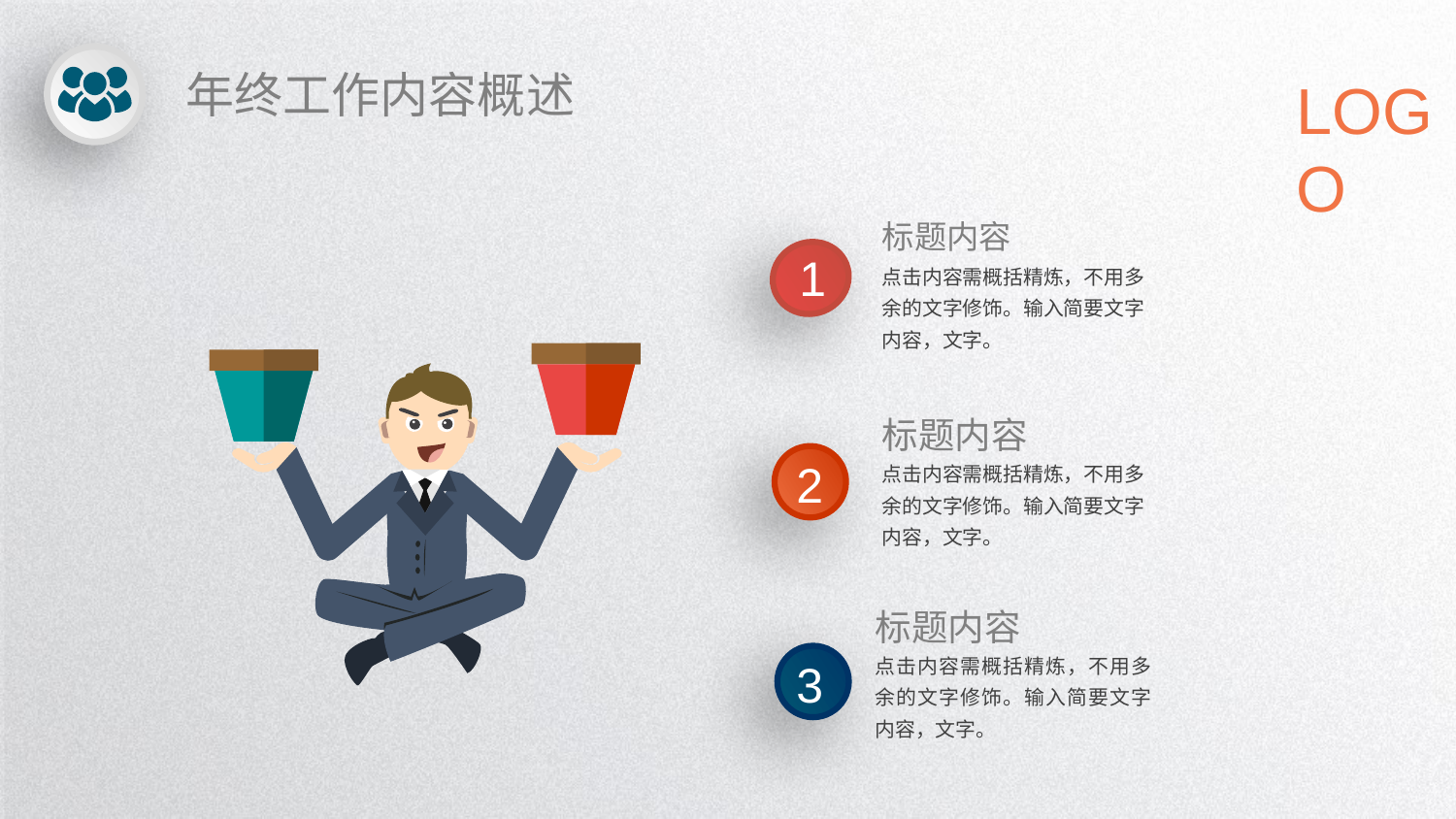

年终工作内容概述
LOGO
标题内容
1

点击内容需概括精炼，不用多余的文字修饰。输入简要文字内容，文字。

标题内容

2
点击内容需概括精炼，不用多余的文字修饰。输入简要文字内容，文字。
标题内容
点击内容需概括精炼，不用多余的文字修饰。输入简要文字内容，文字。

3